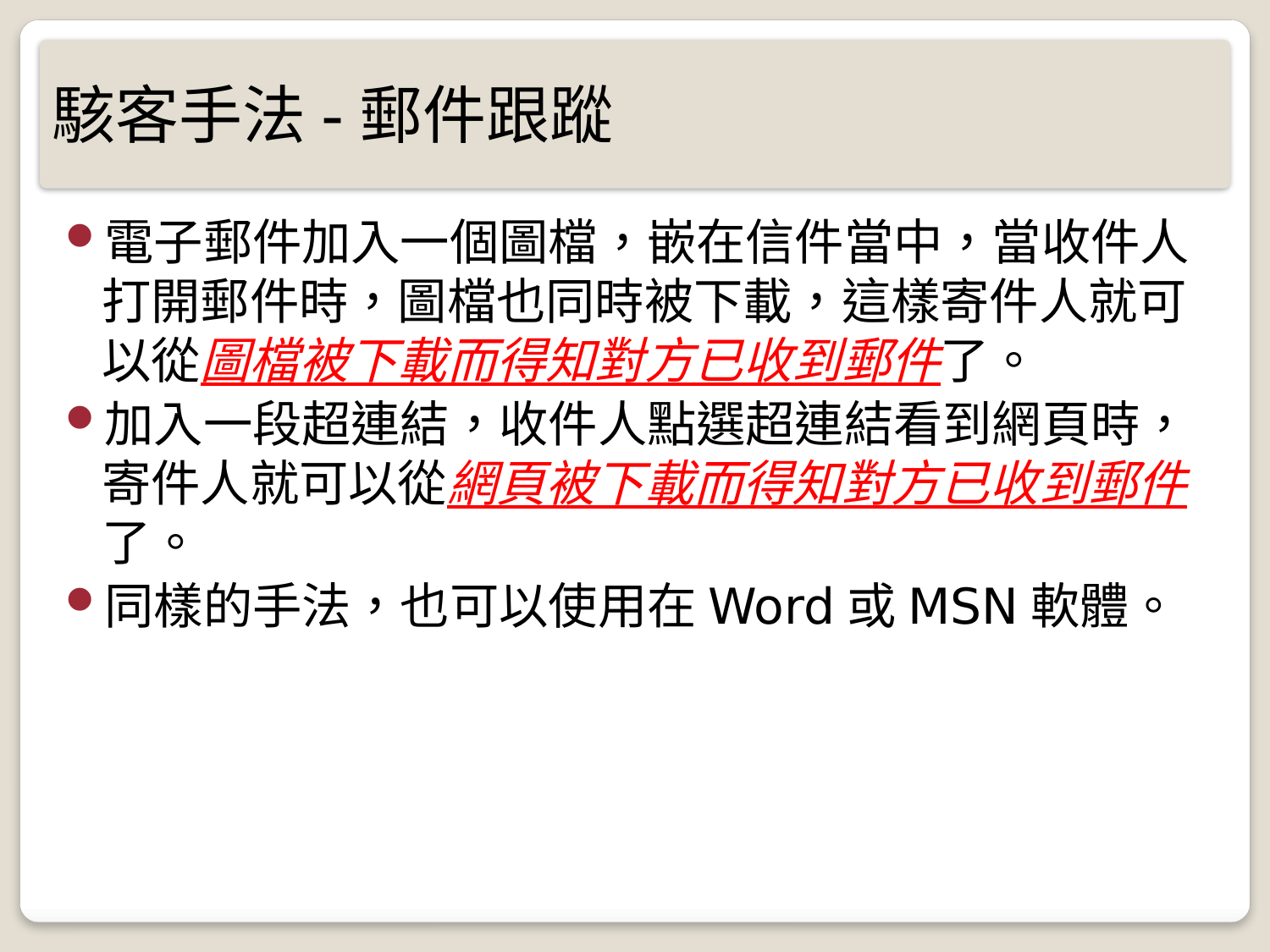

# 駭客手法-郵件跟蹤
電子郵件加入一個圖檔，嵌在信件當中，當收件人打開郵件時，圖檔也同時被下載，這樣寄件人就可以從圖檔被下載而得知對方已收到郵件了。
加入一段超連結，收件人點選超連結看到網頁時，寄件人就可以從網頁被下載而得知對方已收到郵件了。
同樣的手法，也可以使用在Word或MSN軟體。